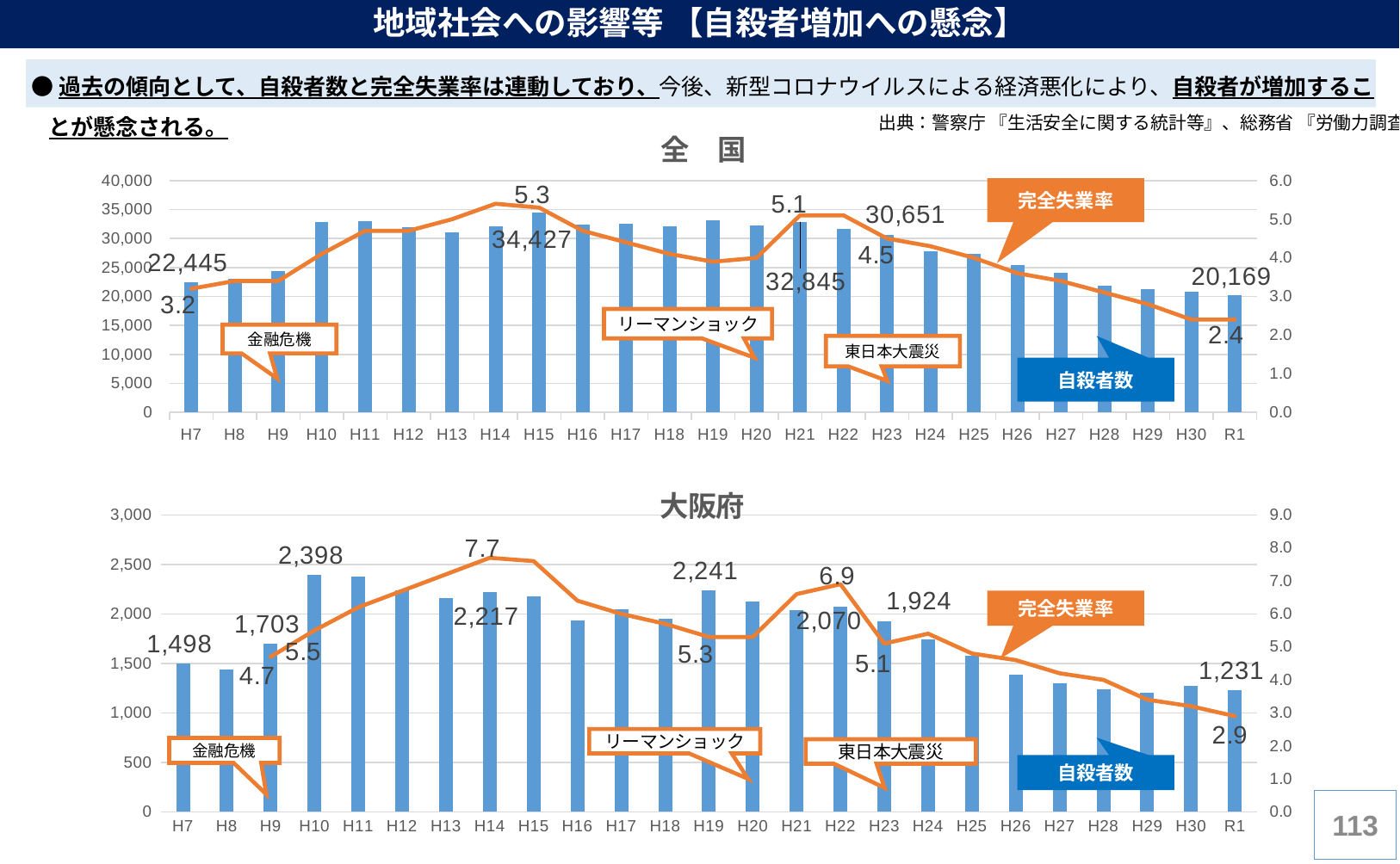

地域社会への影響等 【自殺者増加への懸念】
 ●過去の傾向として、自殺者数と完全失業率は連動しており、今後、新型コロナウイルスによる経済悪化により、自殺者が増加することが懸念される。

### Chart: 全　国

| Category | 自殺者数 | 完全失業率 |
|---|---|---|
| H7 | 22445.0 | 3.2 |
| H8 | 23104.0 | 3.4 |
| H9 | 24391.0 | 3.4 |
| H10 | 32863.0 | 4.1 |
| H11 | 33048.0 | 4.7 |
| H12 | 31957.0 | 4.7 |
| H13 | 31042.0 | 5.0 |
| H14 | 32143.0 | 5.4 |
| H15 | 34427.0 | 5.3 |
| H16 | 32325.0 | 4.7 |
| H17 | 32552.0 | 4.4 |
| H18 | 32155.0 | 4.1 |
| H19 | 33093.0 | 3.9 |
| H20 | 32249.0 | 4.0 |
| H21 | 32845.0 | 5.1 |
| H22 | 31690.0 | 5.1 |
| H23 | 30651.0 | 4.5 |
| H24 | 27858.0 | 4.3 |
| H25 | 27283.0 | 4.0 |
| H26 | 25427.0 | 3.6 |
| H27 | 24025.0 | 3.4 |
| H28 | 21897.0 | 3.1 |
| H29 | 21321.0 | 2.8 |
| H30 | 20840.0 | 2.4 |
| R1 | 20169.0 | 2.4 |
完全失業率
金融危機
東日本大震災
自殺者数
出典：警察庁 『生活安全に関する統計等』、総務省 『労働力調査』

### Chart: 大阪府

| Category | 自殺者数 | 完全失業率 |
|---|---|---|
| H7 | 1498.0 | None |
| H8 | 1436.0 | None |
| H9 | 1703.0 | 4.7 |
| H10 | 2398.0 | 5.5 |
| H11 | 2377.0 | 6.2 |
| H12 | 2238.0 | 6.7 |
| H13 | 2161.0 | 7.2 |
| H14 | 2217.0 | 7.7 |
| H15 | 2180.0 | 7.6 |
| H16 | 1933.0 | 6.4 |
| H17 | 2044.0 | 6.0 |
| H18 | 1952.0 | 5.7 |
| H19 | 2241.0 | 5.3 |
| H20 | 2128.0 | 5.3 |
| H21 | 2039.0 | 6.6 |
| H22 | 2070.0 | 6.9 |
| H23 | 1924.0 | 5.1 |
| H24 | 1740.0 | 5.4 |
| H25 | 1578.0 | 4.8 |
| H26 | 1386.0 | 4.6 |
| H27 | 1295.0 | 4.2 |
| H28 | 1238.0 | 4.0 |
| H29 | 1201.0 | 3.4 |
| H30 | 1275.0 | 3.2 |
| R1 | 1231.0 | 2.9 |
完全失業率
金融危機
自殺者数
113